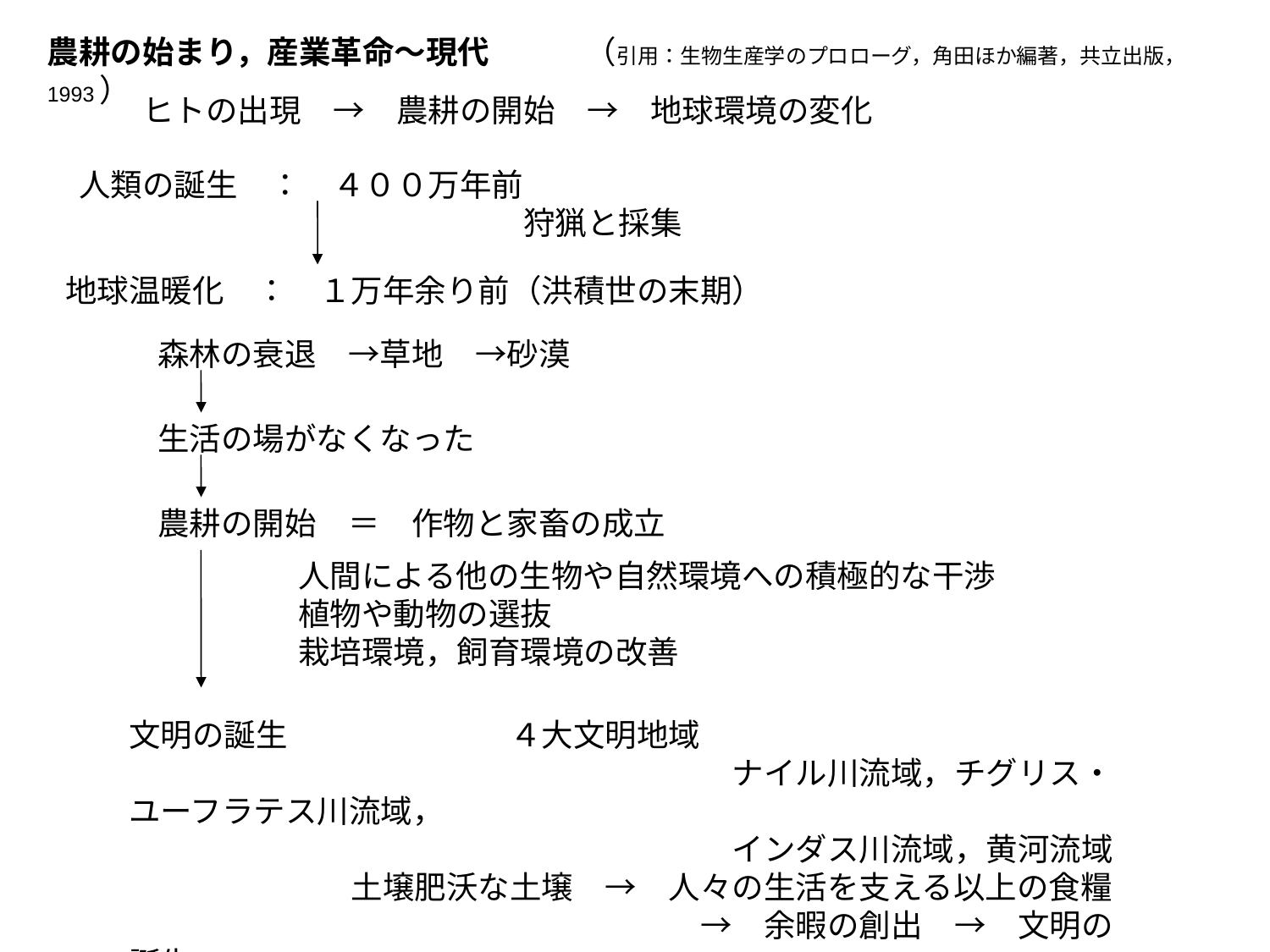

農耕の始まり，産業革命～現代　　　（引用：生物生産学のプロローグ，角田ほか編著，共立出版，1993）
　　　ヒトの出現　→　農耕の開始　→　地球環境の変化
　人類の誕生　：　４００万年前
　　　　　　　　　　　　　　　狩猟と採集

地球温暖化　：　１万年余り前（洪積世の末期）
　　　森林の衰退　→草地　→砂漠

　　　生活の場がなくなった

　　　農耕の開始　＝　作物と家畜の成立

文明の誕生　　　　　　　４大文明地域
　　　　　　　　　　　　　　　　　　　ナイル川流域，チグリス・ユーフラテス川流域，
　　　　　　　　　　　　　　　　　　　インダス川流域，黄河流域
　　　　　　　土壌肥沃な土壌　→　人々の生活を支える以上の食糧
　　　　　　　　　　　　　　　　　　→　余暇の創出　→　文明の誕生

人間による他の生物や自然環境への積極的な干渉
植物や動物の選抜
栽培環境，飼育環境の改善